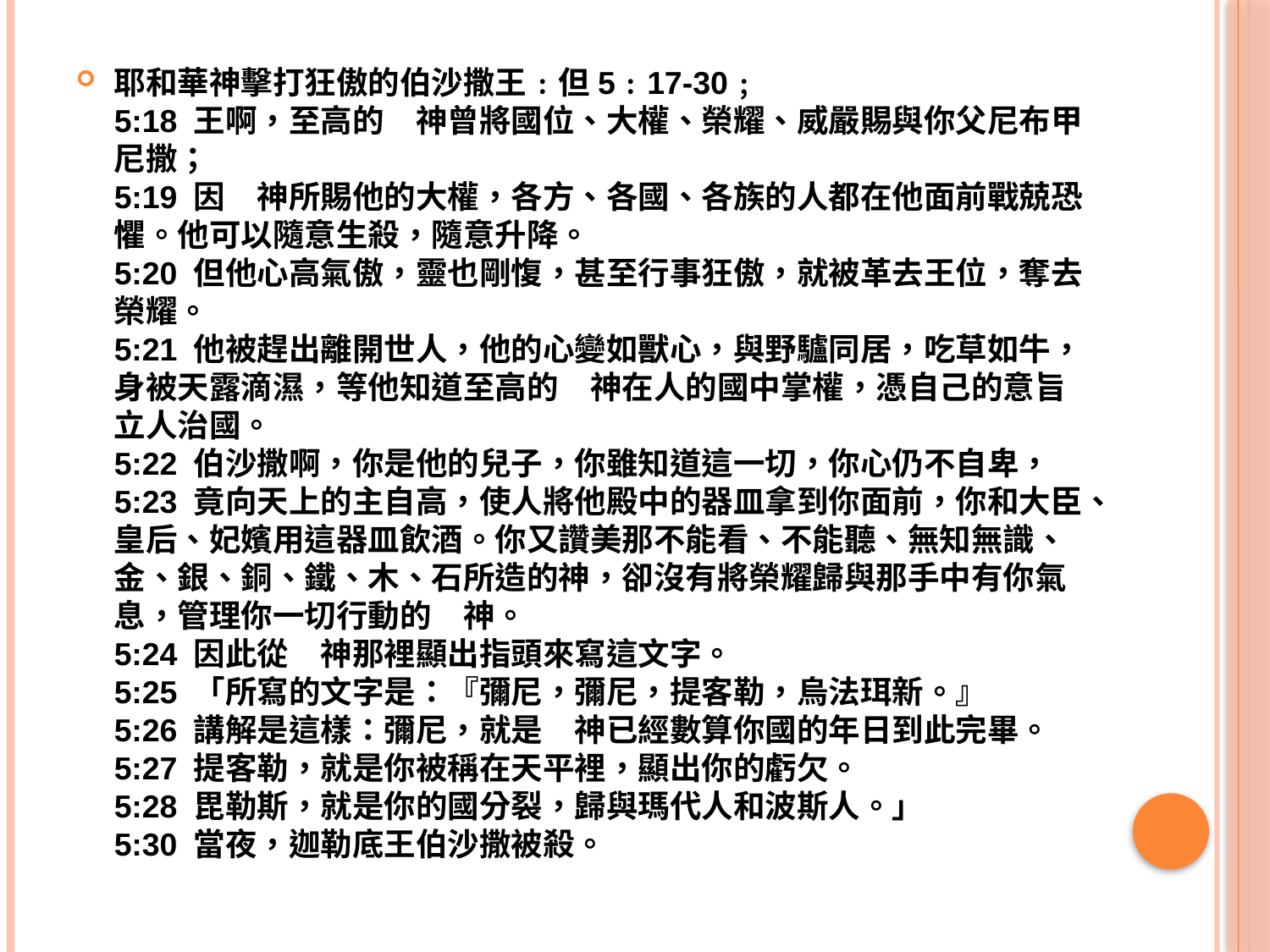

#
耶和華神擊打狂傲的伯沙撒王﹕但5﹕17-30﹔
5:18 王啊，至高的　神曾將國位、大權、榮耀、威嚴賜與你父尼布甲尼撒；
5:19 因　神所賜他的大權，各方、各國、各族的人都在他面前戰兢恐懼。他可以隨意生殺，隨意升降。
5:20 但他心高氣傲，靈也剛愎，甚至行事狂傲，就被革去王位，奪去榮耀。
5:21 他被趕出離開世人，他的心變如獸心，與野驢同居，吃草如牛，身被天露滴濕，等他知道至高的　神在人的國中掌權，憑自己的意旨立人治國。
5:22 伯沙撒啊，你是他的兒子，你雖知道這一切，你心仍不自卑，
5:23 竟向天上的主自高，使人將他殿中的器皿拿到你面前，你和大臣、皇后、妃嬪用這器皿飲酒。你又讚美那不能看、不能聽、無知無識、金、銀、銅、鐵、木、石所造的神，卻沒有將榮耀歸與那手中有你氣息，管理你一切行動的　神。
5:24 因此從　神那裡顯出指頭來寫這文字。
5:25 「所寫的文字是：『彌尼，彌尼，提客勒，烏法珥新。』
5:26 講解是這樣：彌尼，就是　神已經數算你國的年日到此完畢。
5:27 提客勒，就是你被稱在天平裡，顯出你的虧欠。
5:28 毘勒斯，就是你的國分裂，歸與瑪代人和波斯人。」
5:30 當夜，迦勒底王伯沙撒被殺。